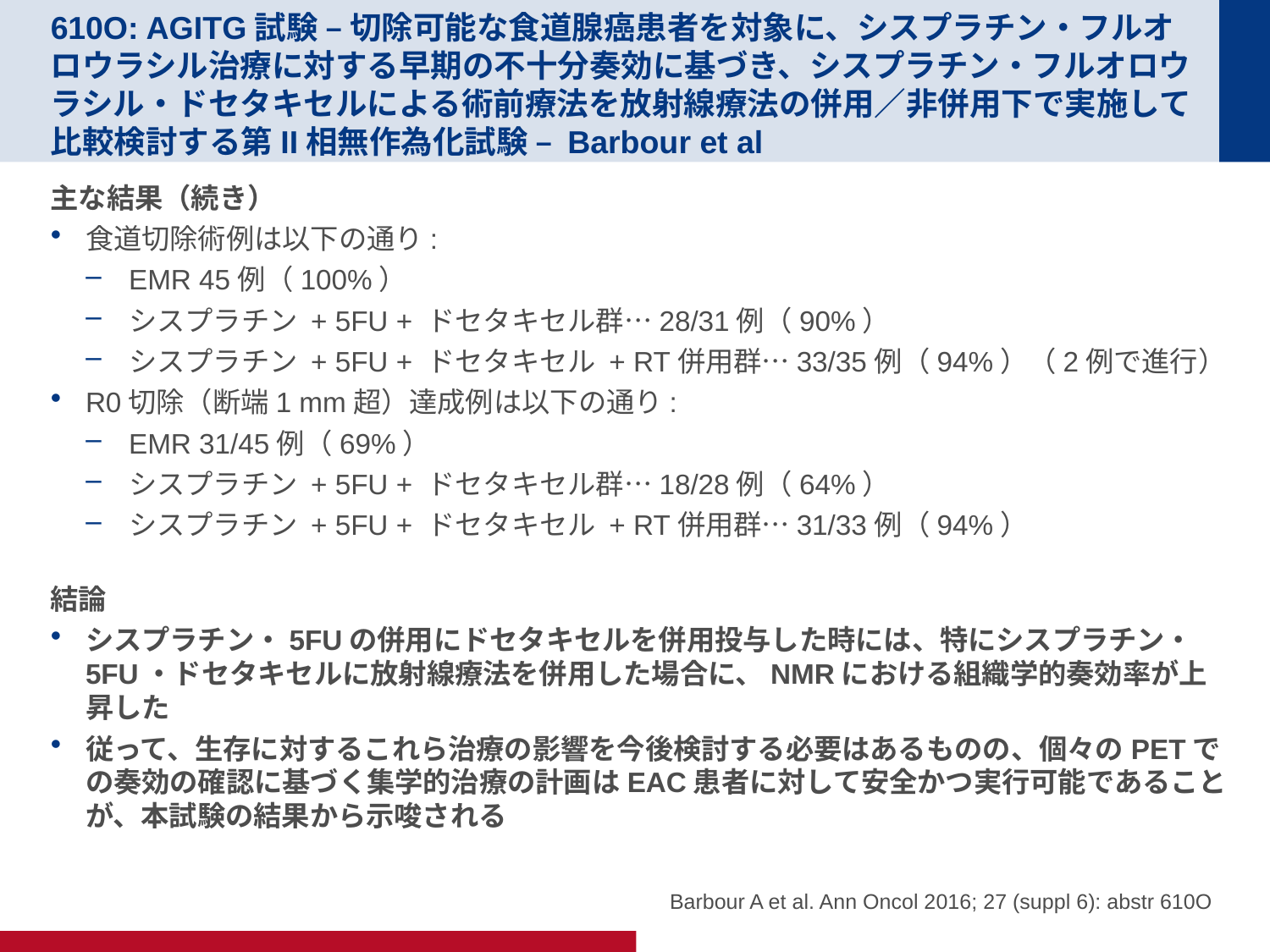

# 610O: AGITG試験 – 切除可能な食道腺癌患者を対象に、シスプラチン・フルオロウラシル治療に対する早期の不十分奏効に基づき、シスプラチン・フルオロウラシル・ドセタキセルによる術前療法を放射線療法の併用／非併用下で実施して比較検討する第II相無作為化試験 – Barbour et al
主な結果（続き）
食道切除術例は以下の通り:
EMR 45例（100%）
シスプラチン + 5FU + ドセタキセル群…28/31例（90%）
シスプラチン + 5FU + ドセタキセル + RT併用群…33/35例（94%）（2例で進行）
R0切除（断端1 mm超）達成例は以下の通り:
EMR 31/45例（69%）
シスプラチン + 5FU + ドセタキセル群…18/28例（64%）
シスプラチン + 5FU + ドセタキセル + RT併用群…31/33例（94%）
結論
シスプラチン・5FUの併用にドセタキセルを併用投与した時には、特にシスプラチン・5FU・ドセタキセルに放射線療法を併用した場合に、NMRにおける組織学的奏効率が上昇した
従って、生存に対するこれら治療の影響を今後検討する必要はあるものの、個々のPETでの奏効の確認に基づく集学的治療の計画はEAC患者に対して安全かつ実行可能であることが、本試験の結果から示唆される

Barbour A et al. Ann Oncol 2016; 27 (suppl 6): abstr 610O